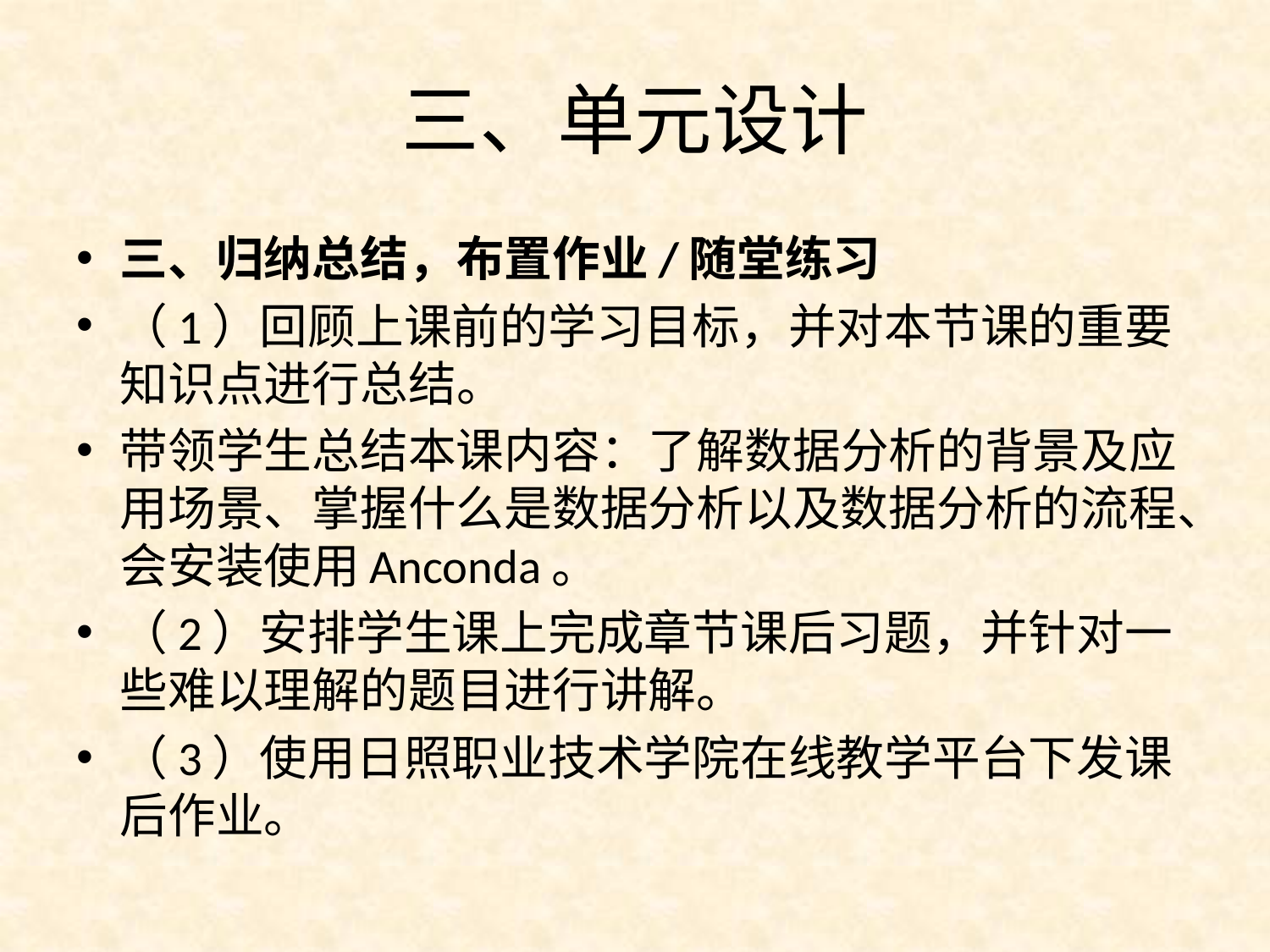

# 三、单元设计
三、归纳总结，布置作业/随堂练习
（1）回顾上课前的学习目标，并对本节课的重要知识点进行总结。
带领学生总结本课内容：了解数据分析的背景及应用场景、掌握什么是数据分析以及数据分析的流程、会安装使用Anconda。
（2）安排学生课上完成章节课后习题，并针对一些难以理解的题目进行讲解。
（3）使用日照职业技术学院在线教学平台下发课后作业。